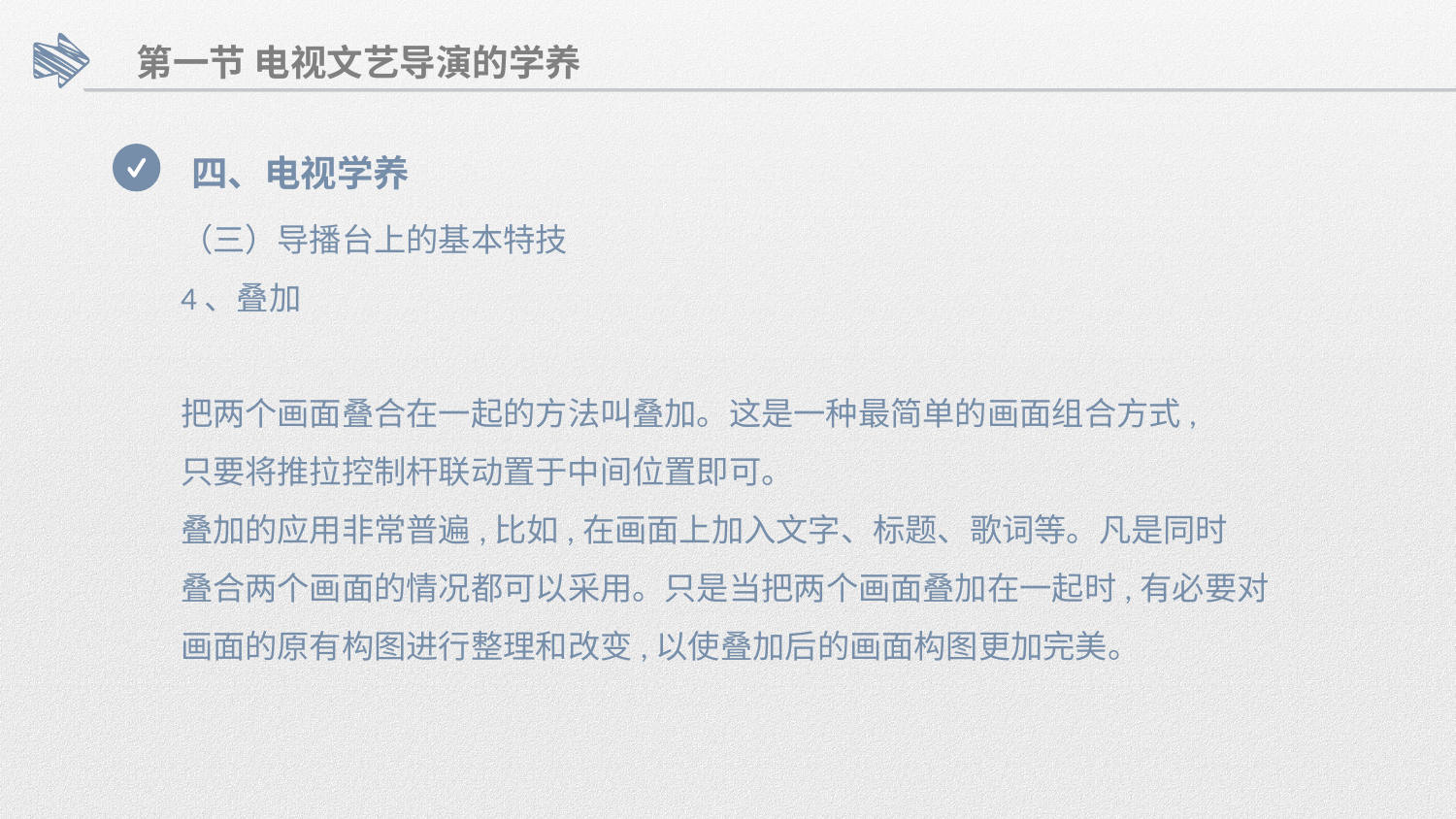

第一节 电视文艺导演的学养
四、电视学养

（三）导播台上的基本特技
4、叠加

把两个画面叠合在一起的方法叫叠加。这是一种最简单的画面组合方式,
只要将推拉控制杆联动置于中间位置即可。
叠加的应用非常普遍,比如,在画面上加入文字、标题、歌词等。凡是同时
叠合两个画面的情况都可以采用。只是当把两个画面叠加在一起时,有必要对
画面的原有构图进行整理和改变,以使叠加后的画面构图更加完美。